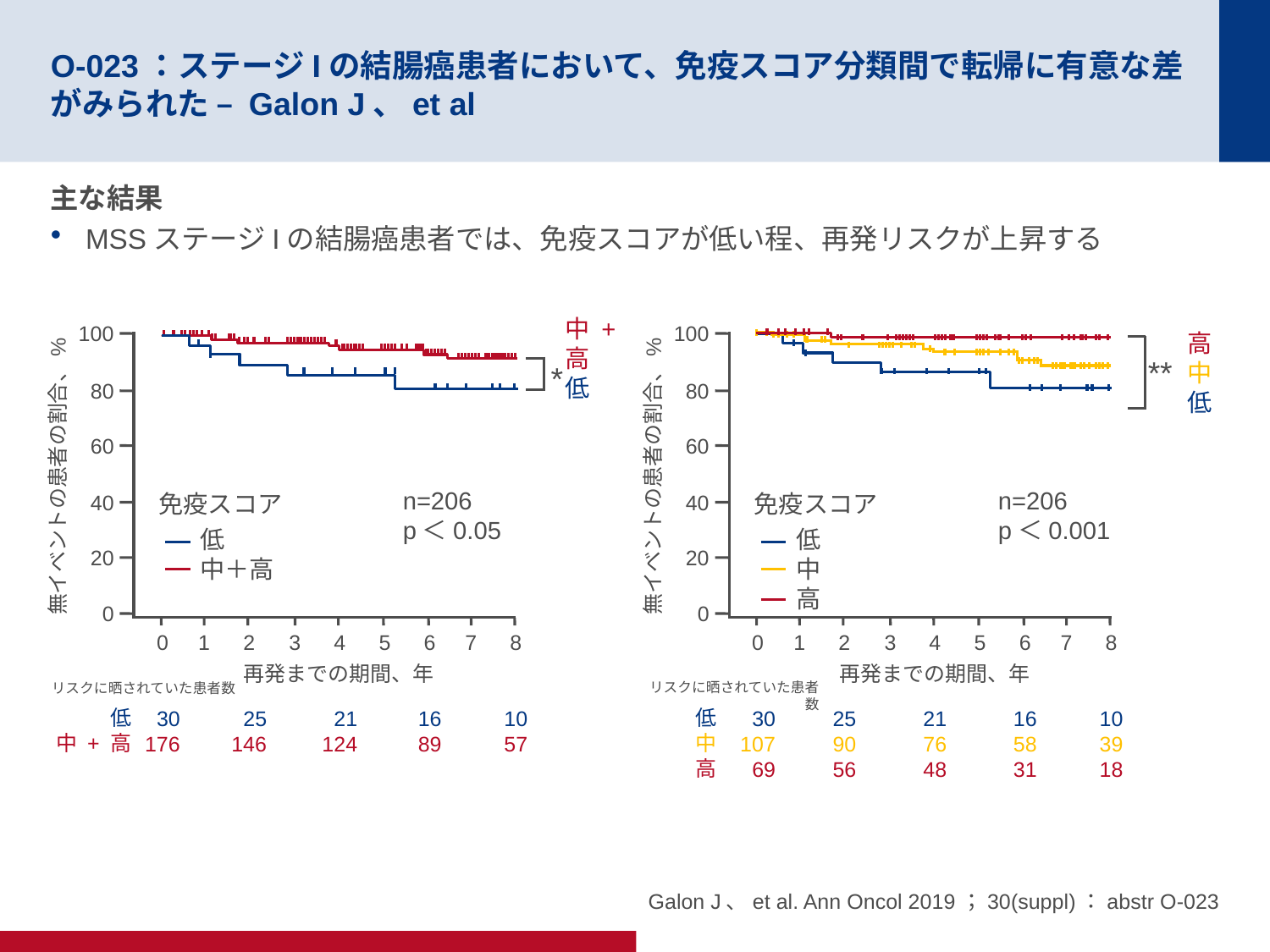

# O-023：ステージIの結腸癌患者において、免疫スコア分類間で転帰に有意な差がみられた – Galon J、et al
主な結果
MSSステージIの結腸癌患者では、免疫スコアが低い程、再発リスクが上昇する

中 +
高
低
100

80

60

無イベントの患者の割合、%
40

20

0

0

30
176

1

2

25
146

3

5
6

16
89
4

21
124

7

8

10
57
再発までの期間、年
低
中 + 高

*
n=206
p＜0.05
免疫スコア
低
中＋高
100

80

60

無イベントの患者の割合、%
40

20

0

0

30
107
69

1

2

25
90
56

3

4

21
76
48
6

16
58
31
5

7

8

10
39
18
再発までの期間、年
低
中
高
高
中
低

**
n=206
p＜0.001
免疫スコア
低
中
高
リスクに晒されていた患者数
リスクに晒されていた患者数
Galon J、et al. Ann Oncol 2019；30(suppl)：abstr O-023